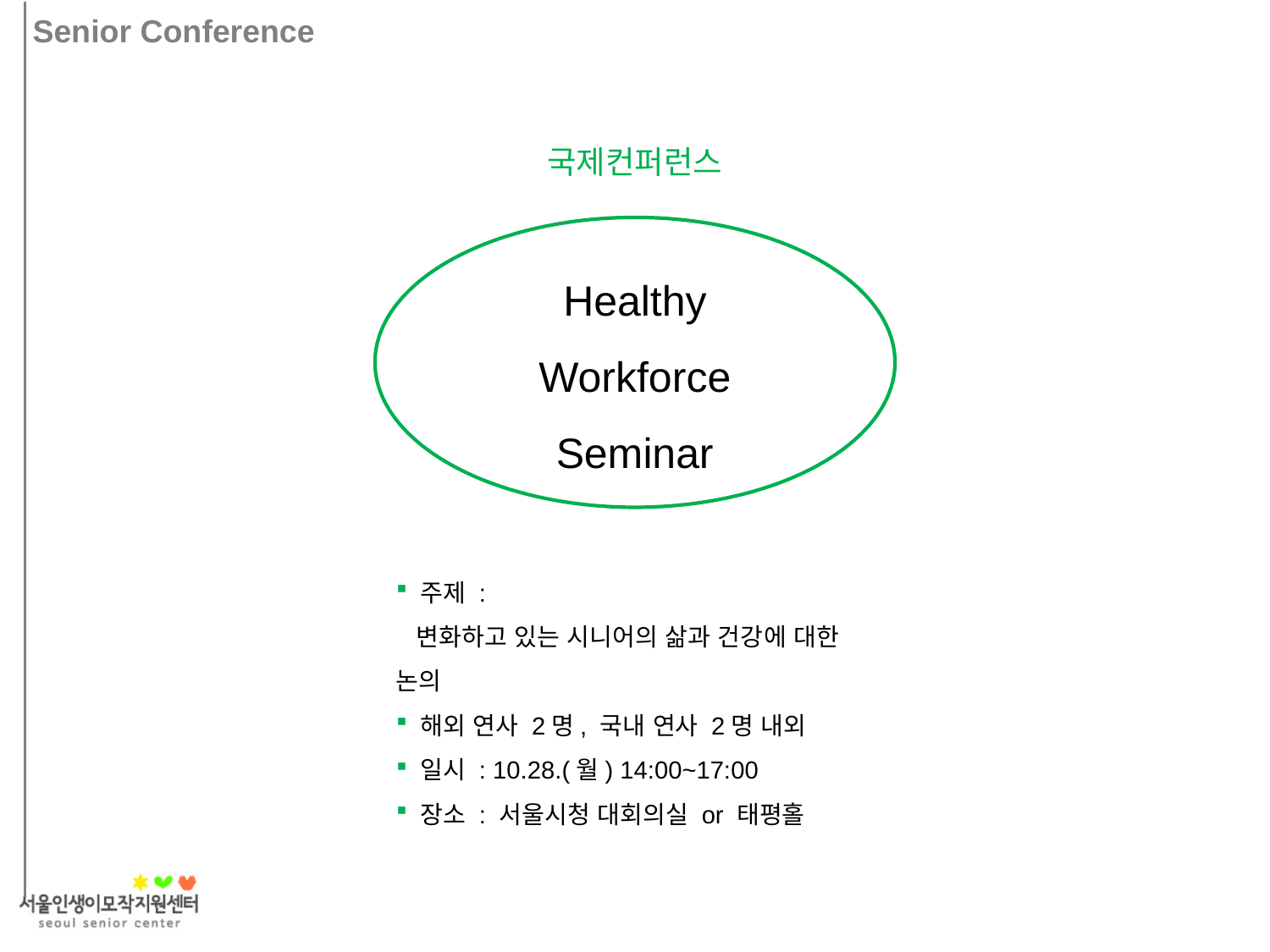

Senior Conference
국제컨퍼런스
Healthy Workforce
Seminar
 주제 :
  변화하고 있는 시니어의 삶과 건강에 대한 논의
 해외 연사 2명, 국내 연사 2명 내외
 일시 : 10.28.(월) 14:00~17:00
 장소 : 서울시청 대회의실 or 태평홀